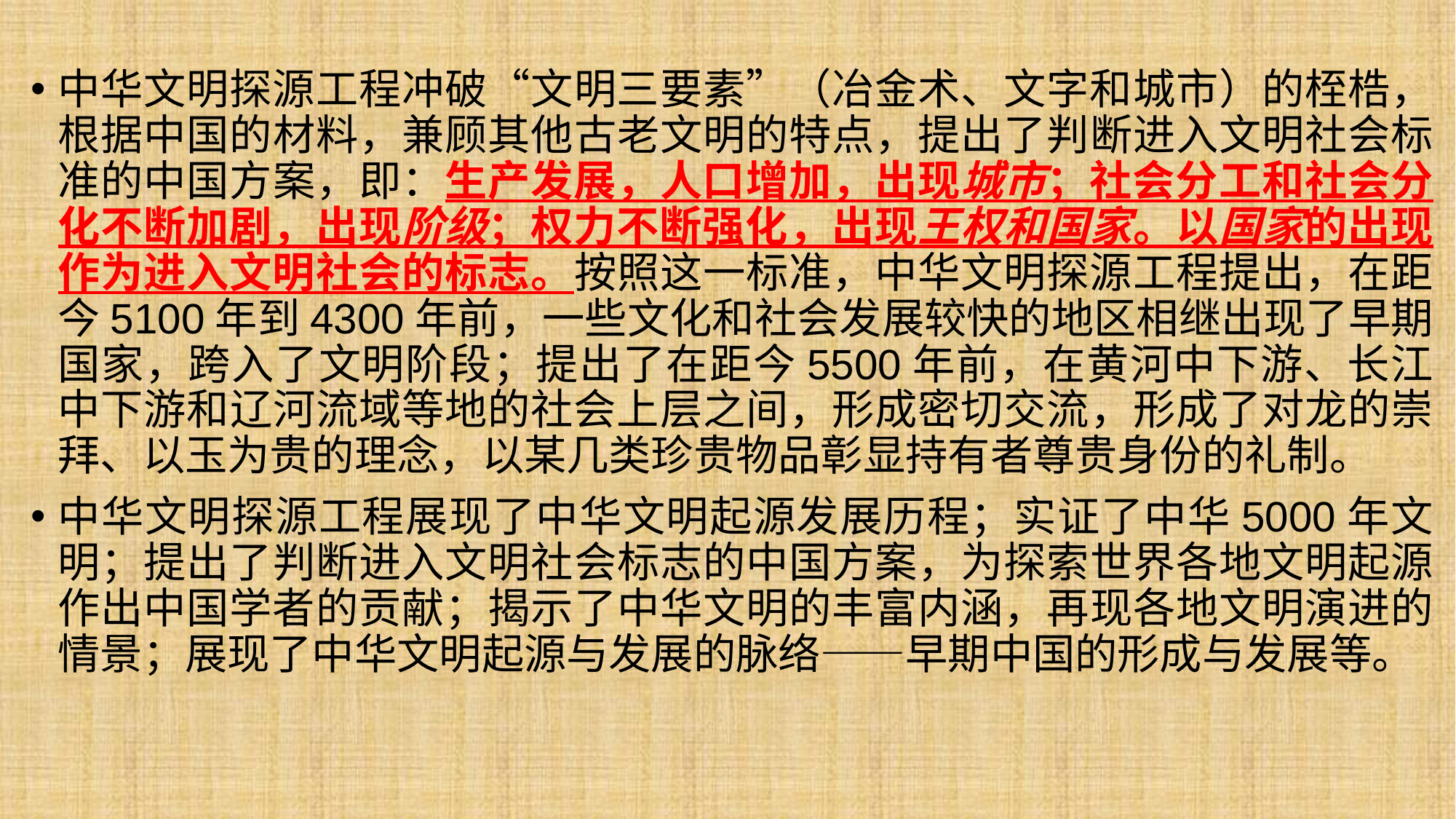

中华文明探源工程冲破“文明三要素”（冶金术、文字和城市）的桎梏，根据中国的材料，兼顾其他古老文明的特点，提出了判断进入文明社会标准的中国方案，即：生产发展，人口增加，出现城市；社会分工和社会分化不断加剧，出现阶级；权力不断强化，出现王权和国家。以国家的出现作为进入文明社会的标志。按照这一标准，中华文明探源工程提出，在距今5100年到4300年前，一些文化和社会发展较快的地区相继出现了早期国家，跨入了文明阶段；提出了在距今5500年前，在黄河中下游、长江中下游和辽河流域等地的社会上层之间，形成密切交流，形成了对龙的崇拜、以玉为贵的理念，以某几类珍贵物品彰显持有者尊贵身份的礼制。
中华文明探源工程展现了中华文明起源发展历程；实证了中华5000年文明；提出了判断进入文明社会标志的中国方案，为探索世界各地文明起源作出中国学者的贡献；揭示了中华文明的丰富内涵，再现各地文明演进的情景；展现了中华文明起源与发展的脉络——早期中国的形成与发展等。